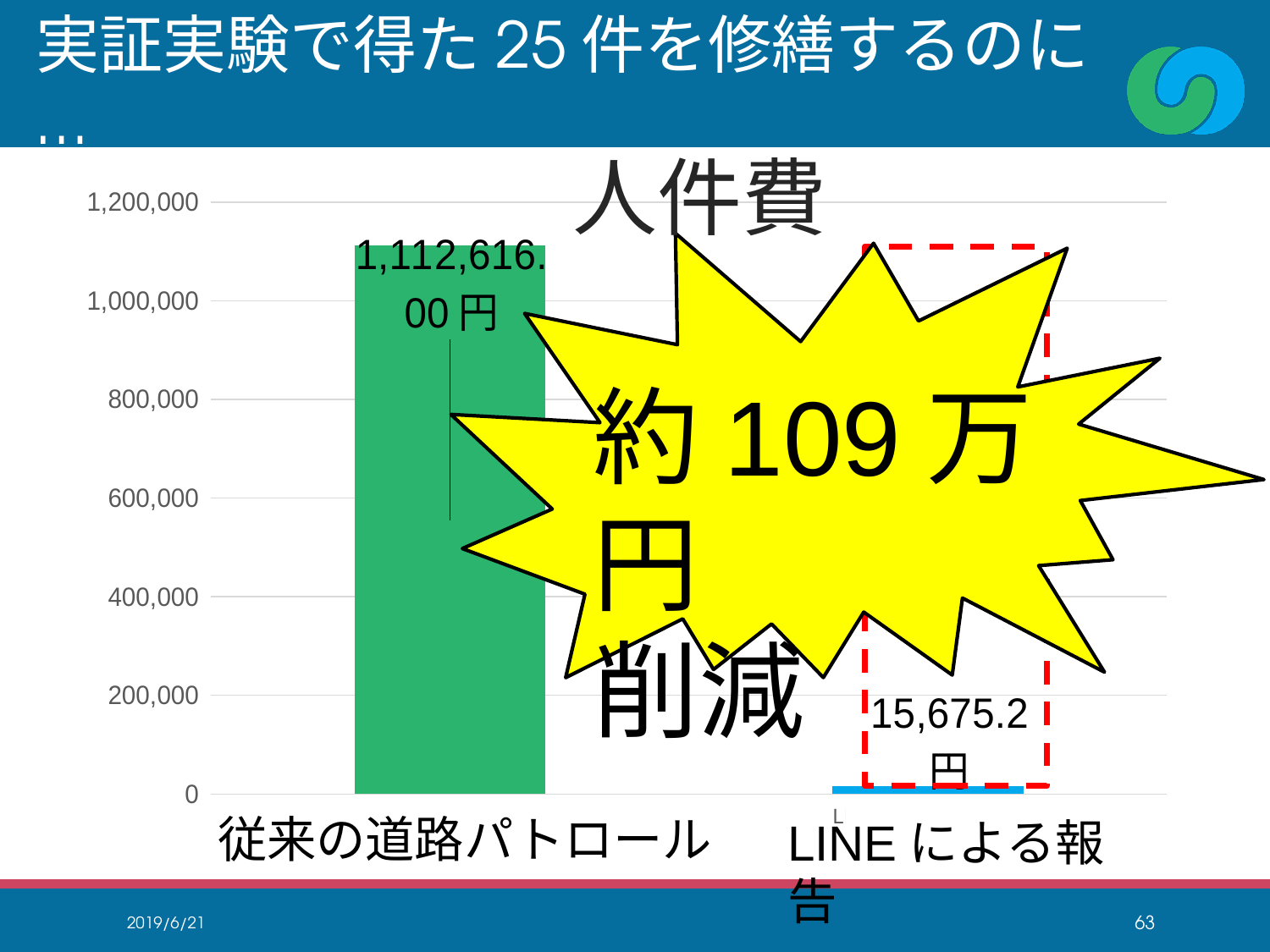

実証実験で得た25件を修繕するのに…
人件費

### Chart

| Category | 25件の修繕にかかる時間 |
|---|---|
| 従来の道路パトロール | 1112616.0 |
| LINEによる破損報告 | 15675.2 |
約109万円
削減

従来の道路パトロール

LINEによる報告
2019/6/21
63